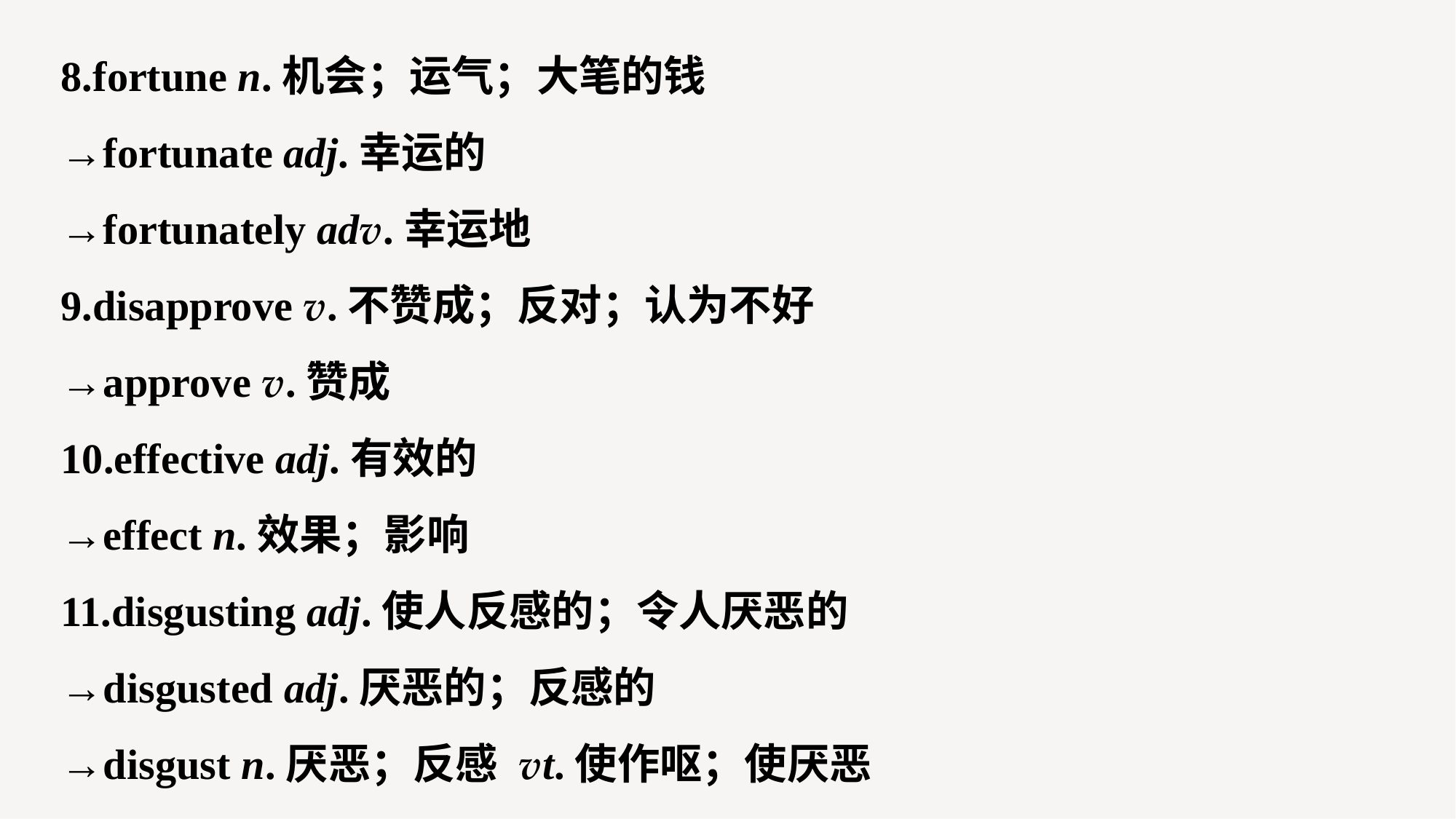

8.fortune n.机会；运气；大笔的钱
→fortunate adj.幸运的
→fortunately adv.幸运地
9.disapprove v.不赞成；反对；认为不好
→approve v.赞成
10.effective adj.有效的
→effect n.效果；影响
11.disgusting adj.使人反感的；令人厌恶的
→disgusted adj.厌恶的；反感的
→disgust n.厌恶；反感 vt.使作呕；使厌恶